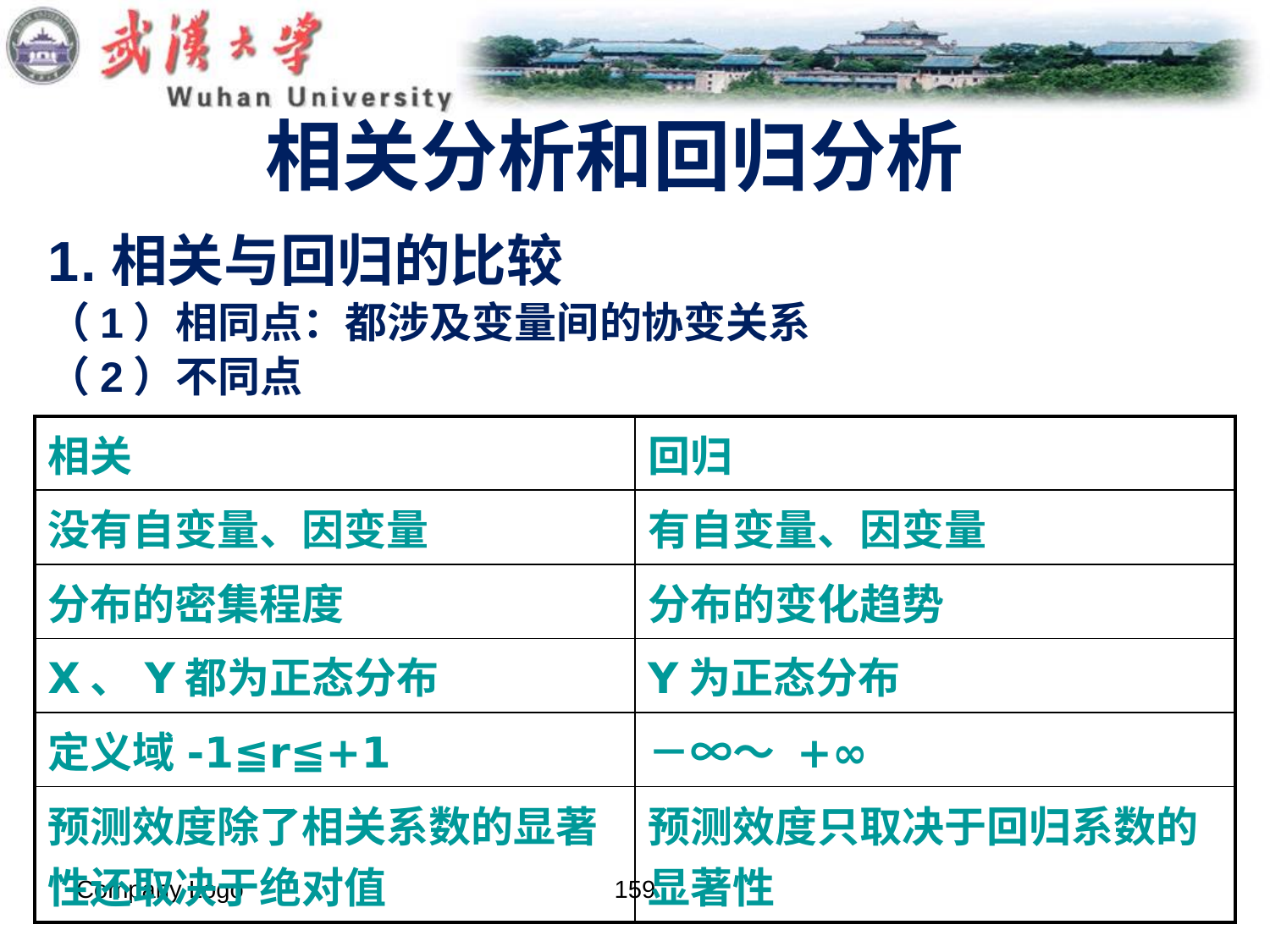

# 相关分析和回归分析
相关与回归的比较
（1）相同点：都涉及变量间的协变关系
（2）不同点
| 相关 | 回归 |
| --- | --- |
| 没有自变量、因变量 | 有自变量、因变量 |
| 分布的密集程度 | 分布的变化趋势 |
| X、Y都为正态分布 | Y为正态分布 |
| 定义域-1≦r≦+1 | －∞～ +∞ |
| 预测效度除了相关系数的显著性还取决于绝对值 | 预测效度只取决于回归系数的显著性 |
Company Logo
159